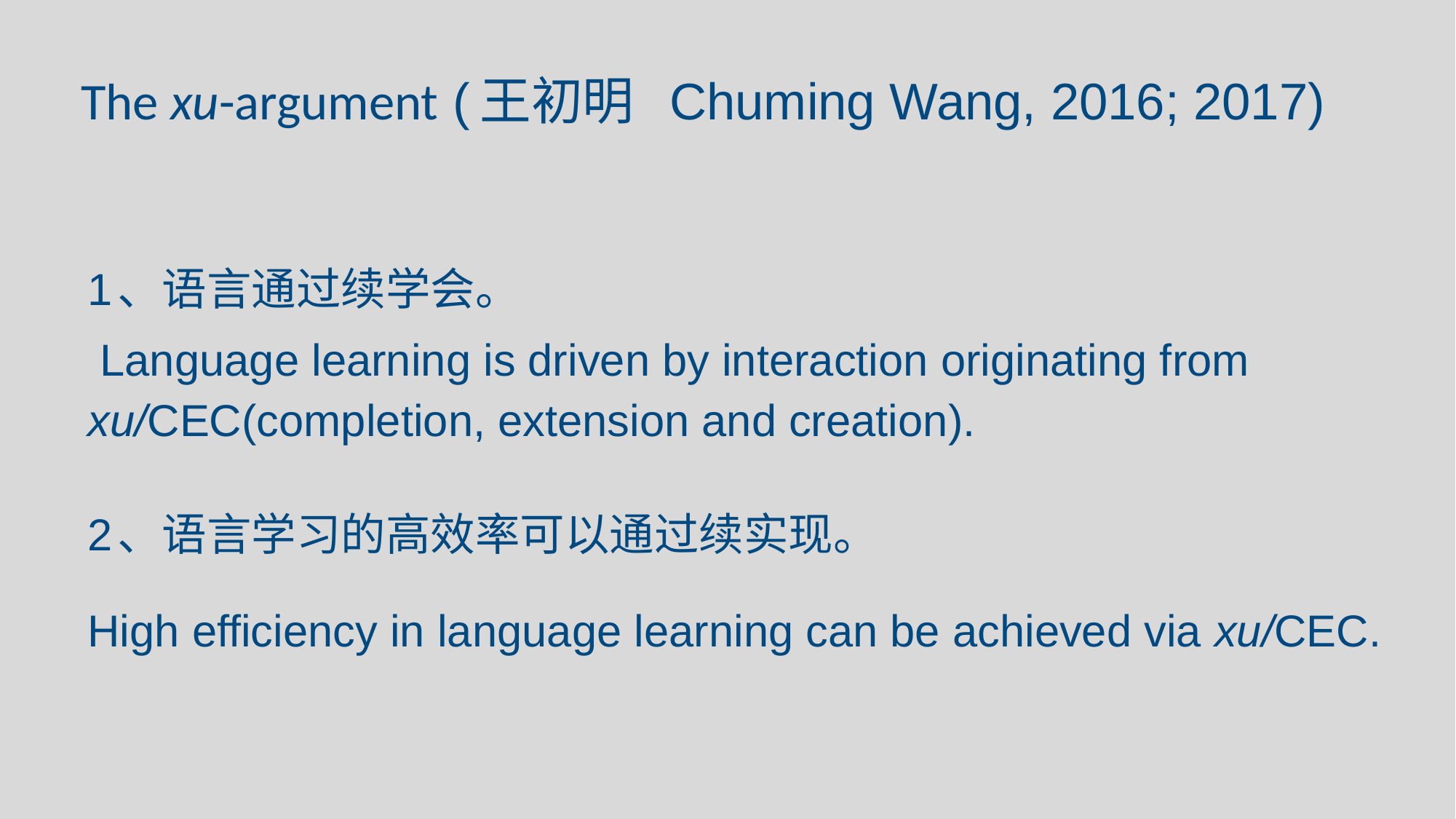

The xu-argument (王初明  Chuming Wang, 2016; 2017)
1、语言通过续学会。
 Language learning is driven by interaction originating from xu/CEC(completion, extension and creation).
2、语言学习的高效率可以通过续实现。
High efficiency in language learning can be achieved via xu/CEC.